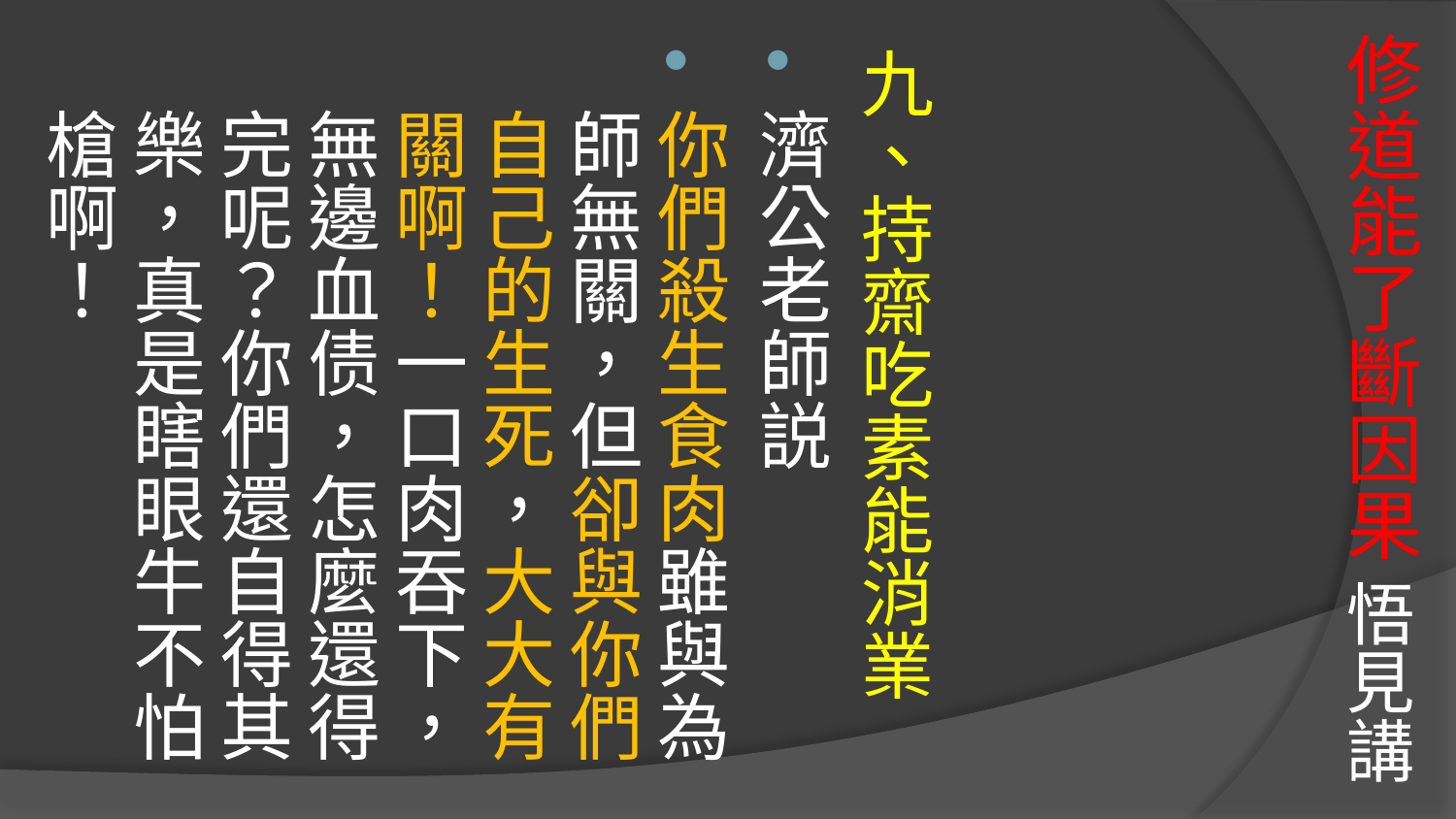

# 修道能了斷因果 悟見講
九、持齋吃素能消業
濟公老師説
你們殺生食肉雖與為師無關，但卻與你們自己的生死，大大有關啊！一口肉吞下，無邊血债，怎麼還得完呢？你們還自得其樂，真是瞎眼牛不怕槍啊！